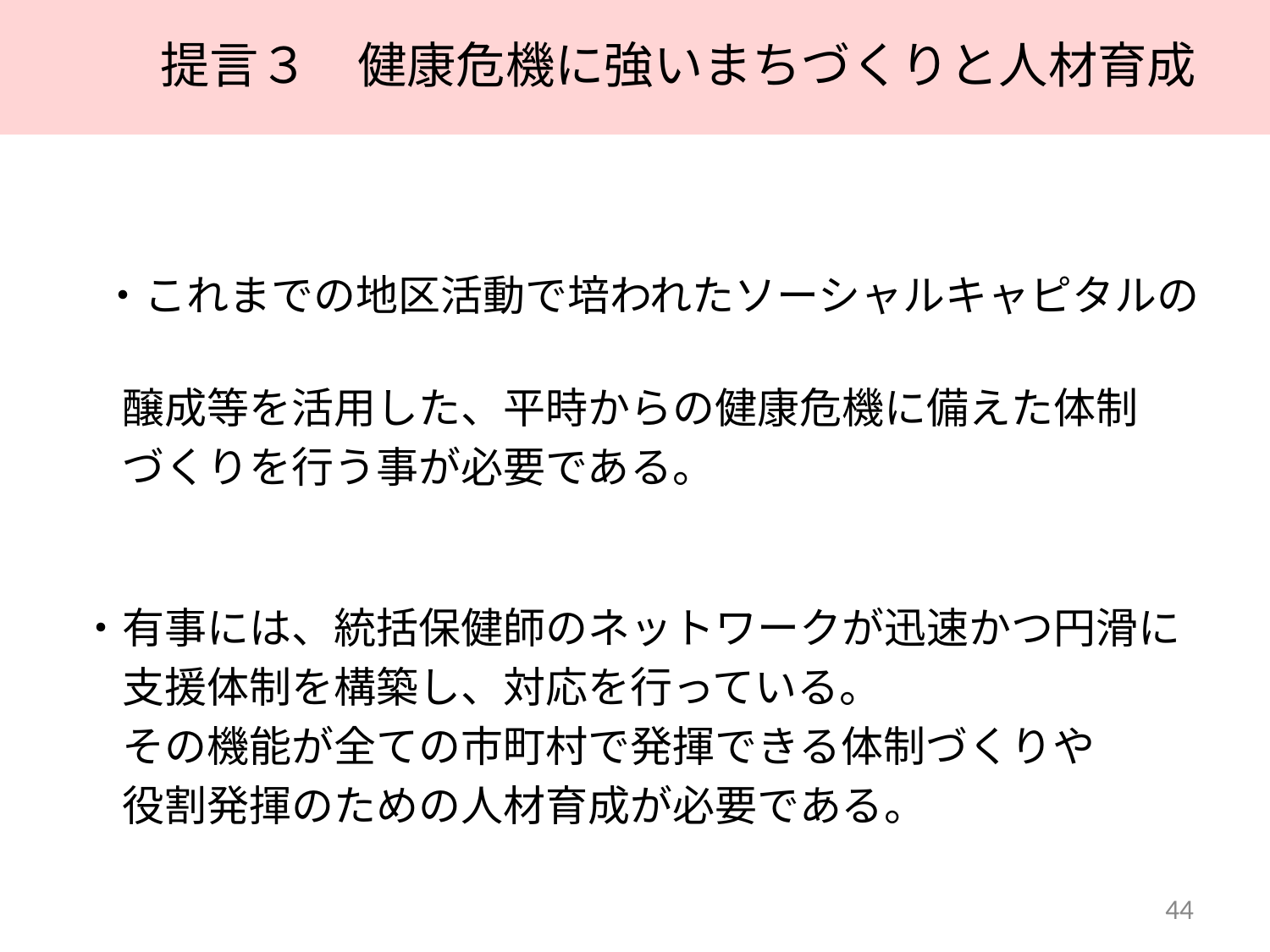

提言３　健康危機に強いまちづくりと人材育成

    ・これまでの地区活動で培われたソーシャルキャピタルの
　　醸成等を活用した、平時からの健康危機に備えた体制
　　づくりを行う事が必要である。

　・有事には、統括保健師のネットワークが迅速かつ円滑に
　　支援体制を構築し、対応を行っている。
　　その機能が全ての市町村で発揮できる体制づくりや
　　役割発揮のための人材育成が必要である。

44